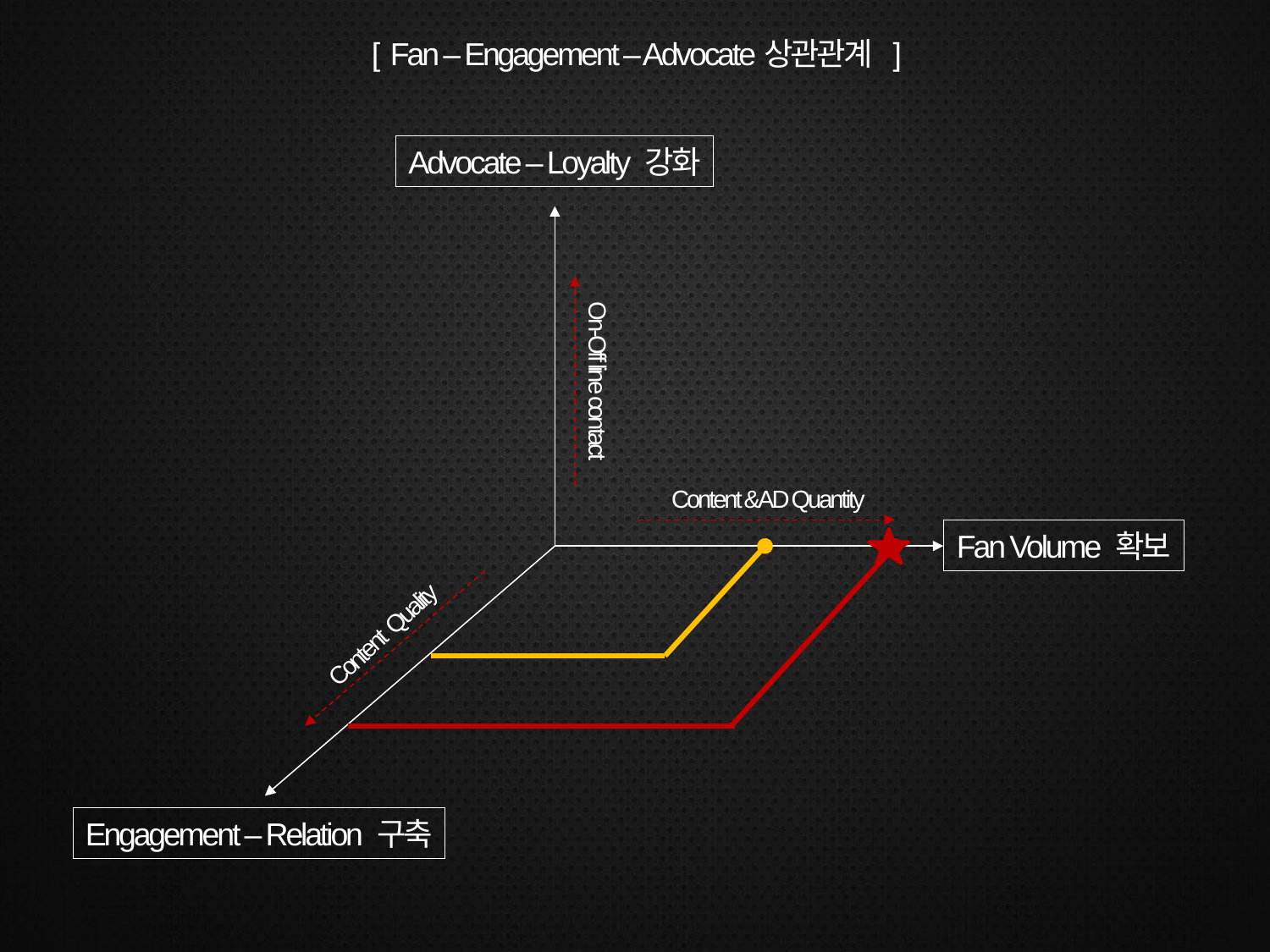

[  Fan – Engagement – Advocate상관관계  ]
Advocate – Loyalty 강화
On-Off line contact
Content &AD Quantity
Fan Volume 확보

Content  Quality
Engagement – Relation 구축